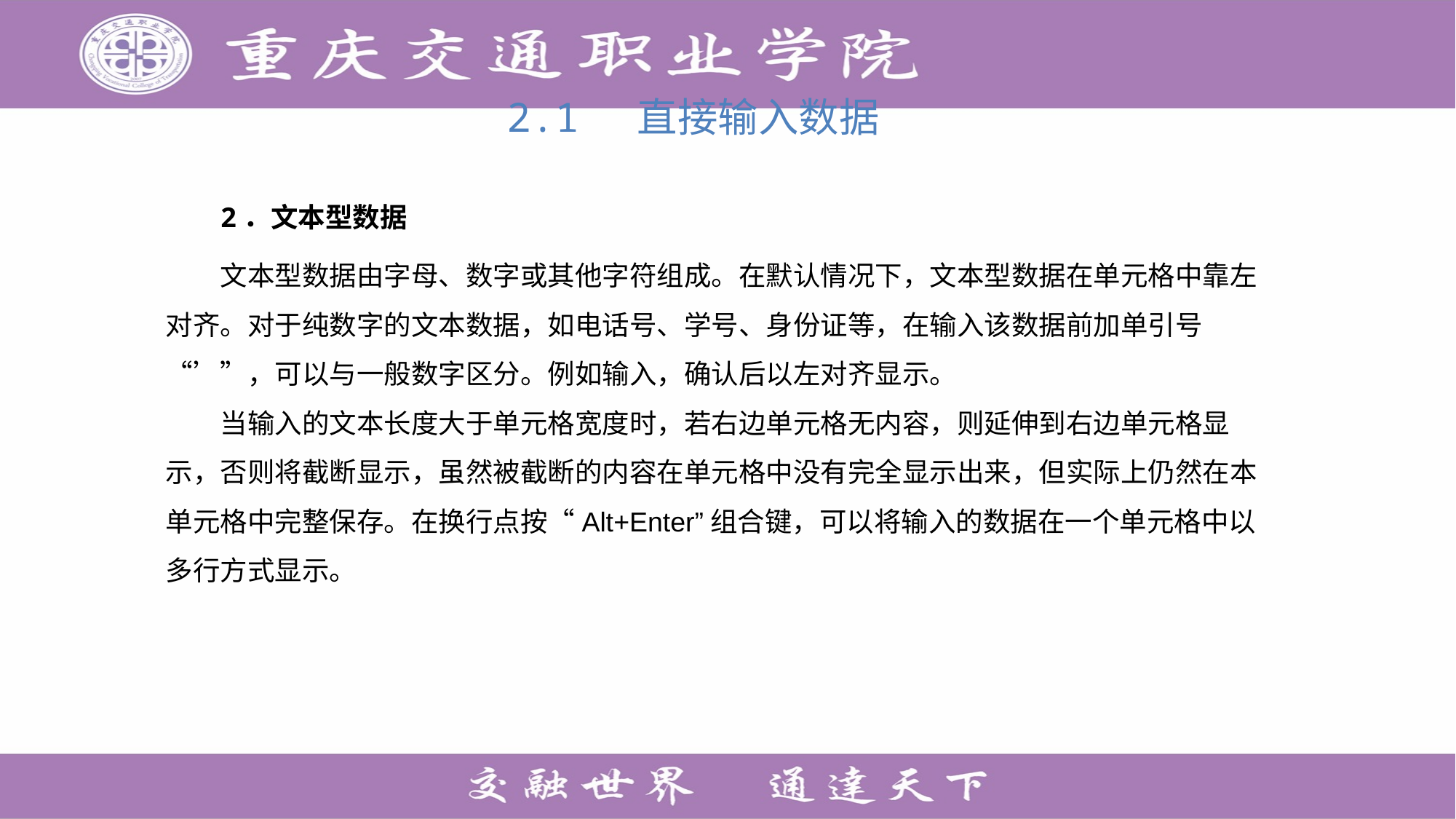

# 2.1  直接输入数据
2．文本型数据
文本型数据由字母、数字或其他字符组成。在默认情况下，文本型数据在单元格中靠左对齐。对于纯数字的文本数据，如电话号、学号、身份证等，在输入该数据前加单引号“’”，可以与一般数字区分。例如输入，确认后以左对齐显示。
当输入的文本长度大于单元格宽度时，若右边单元格无内容，则延伸到右边单元格显示，否则将截断显示，虽然被截断的内容在单元格中没有完全显示出来，但实际上仍然在本单元格中完整保存。在换行点按“Alt+Enter”组合键，可以将输入的数据在一个单元格中以多行方式显示。